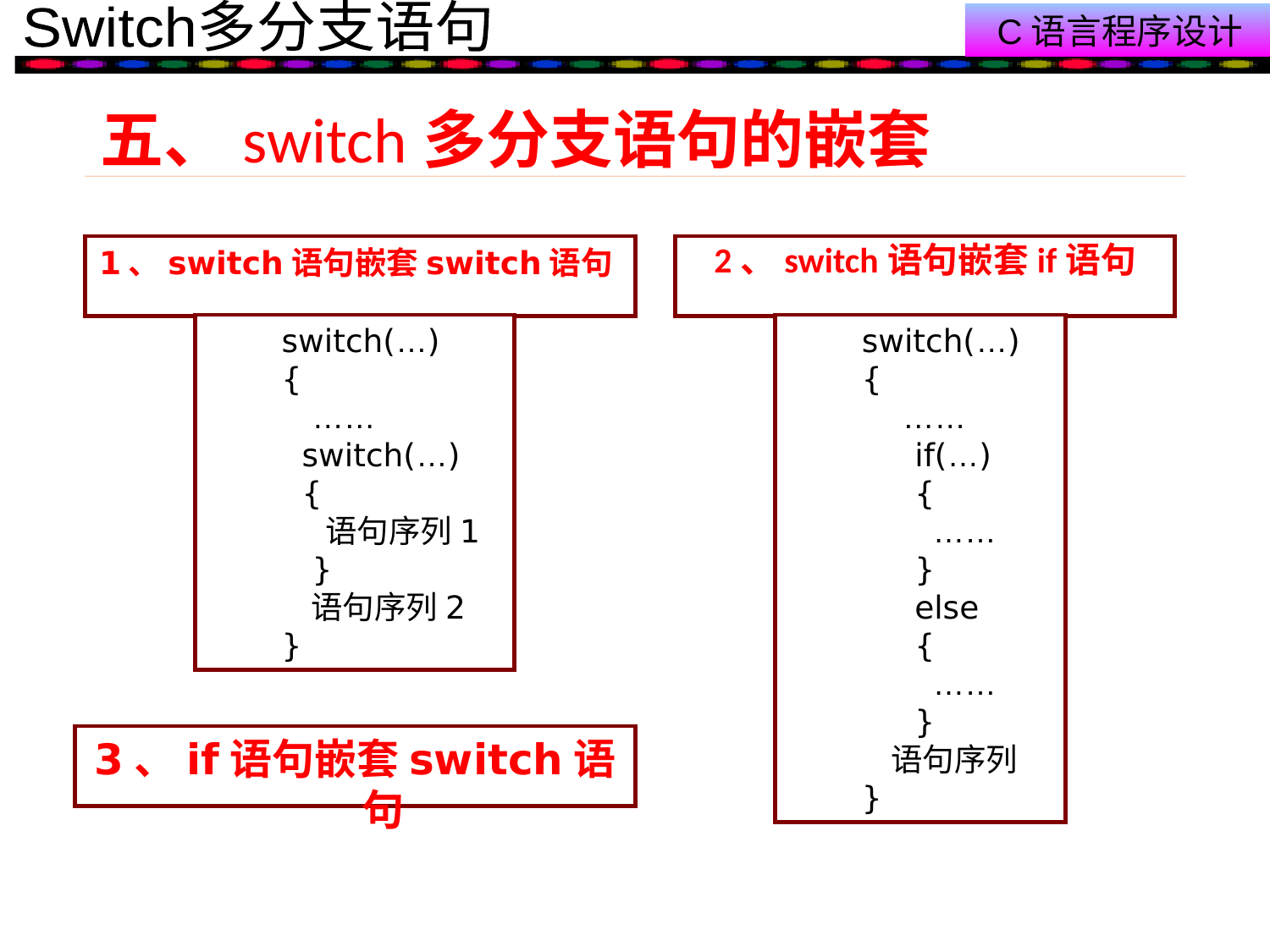

# 五、switch多分支语句的嵌套
1、switch语句嵌套switch语句
switch(…)
{
   ……
  switch(…)
  {
     语句序列1
   }
   语句序列2
}
2、switch语句嵌套if语句
switch(…)
{
    ……
	if(…)
	{
       ……
	}
	else
	{
       ……
	}
   语句序列
}
3、if语句嵌套switch语句